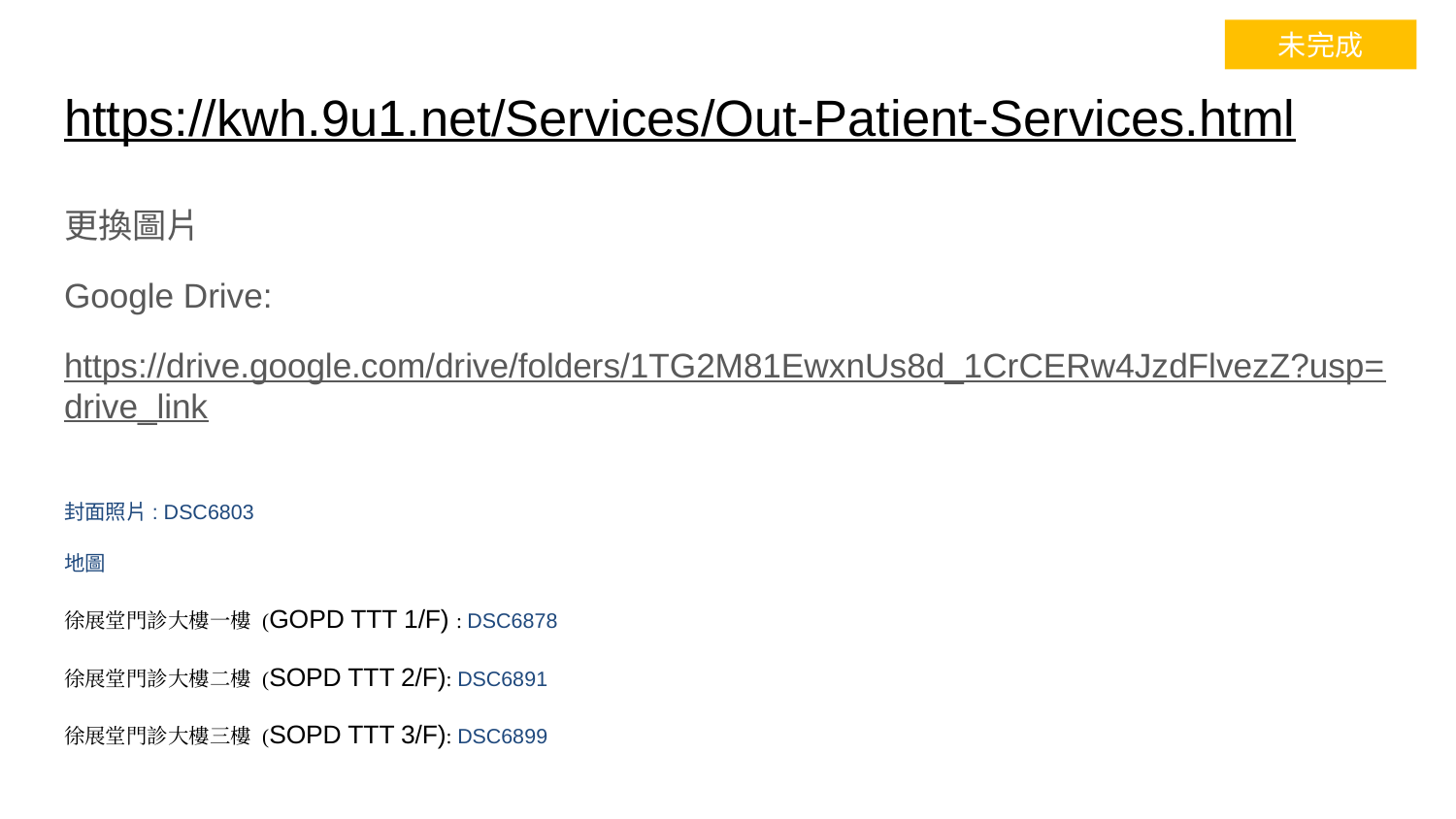

未完成
# https://kwh.9u1.net/Services/Out-Patient-Services.html
更換圖片
Google Drive:
https://drive.google.com/drive/folders/1TG2M81EwxnUs8d_1CrCERw4JzdFlvezZ?usp=drive_link
封面照片: DSC6803
地圖
徐展堂門診大樓一樓 (GOPD TTT 1/F) : DSC6878
徐展堂門診大樓二樓 (SOPD TTT 2/F): DSC6891
徐展堂門診大樓三樓 (SOPD TTT 3/F): DSC6899